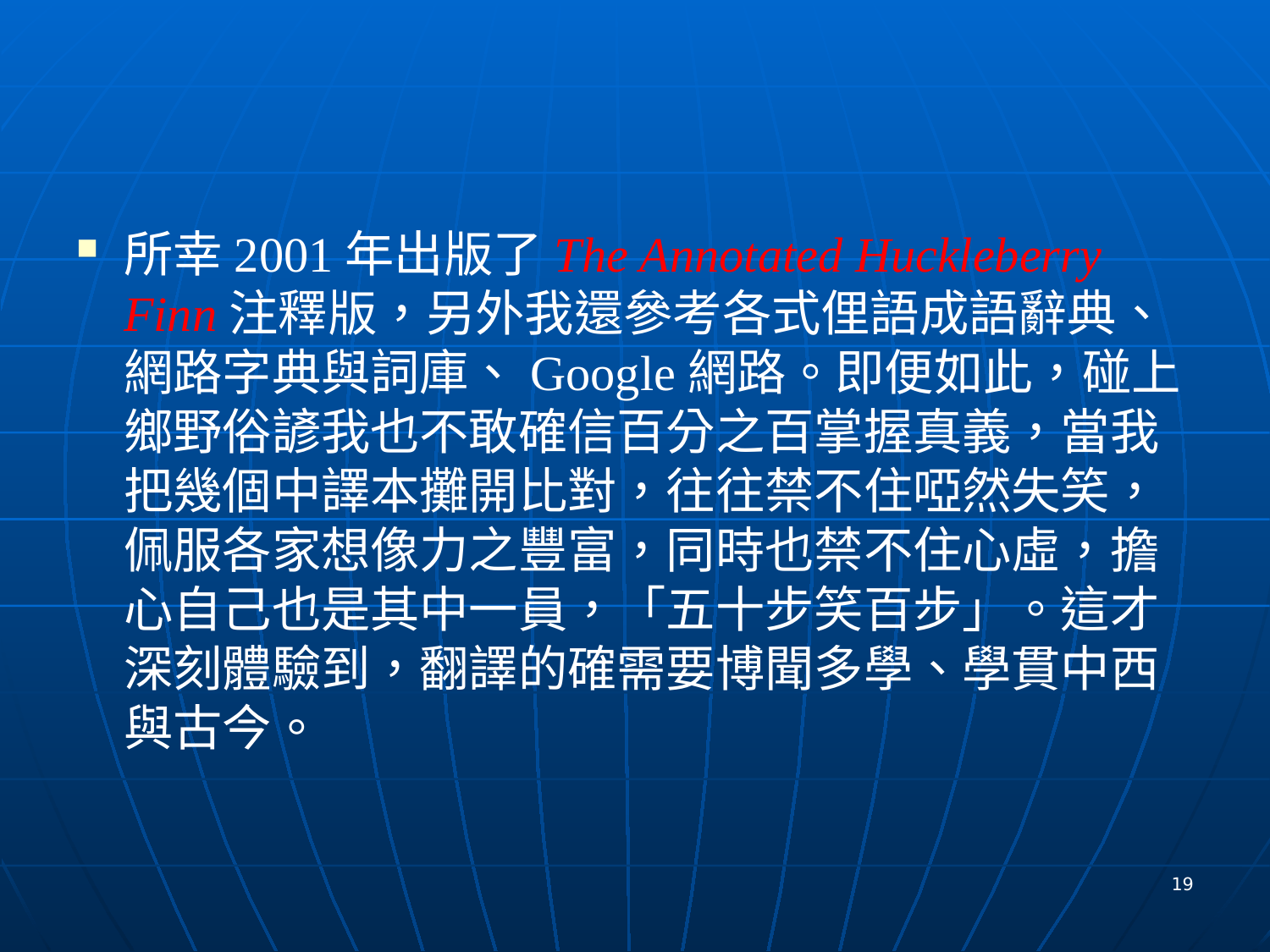

#
所幸2001年出版了The Annotated Huckleberry Finn注釋版，另外我還參考各式俚語成語辭典、網路字典與詞庫、Google網路。即便如此，碰上鄉野俗諺我也不敢確信百分之百掌握真義，當我把幾個中譯本攤開比對，往往禁不住啞然失笑，佩服各家想像力之豐富，同時也禁不住心虛，擔心自己也是其中一員，「五十步笑百步」。這才深刻體驗到，翻譯的確需要博聞多學、學貫中西與古今。

19